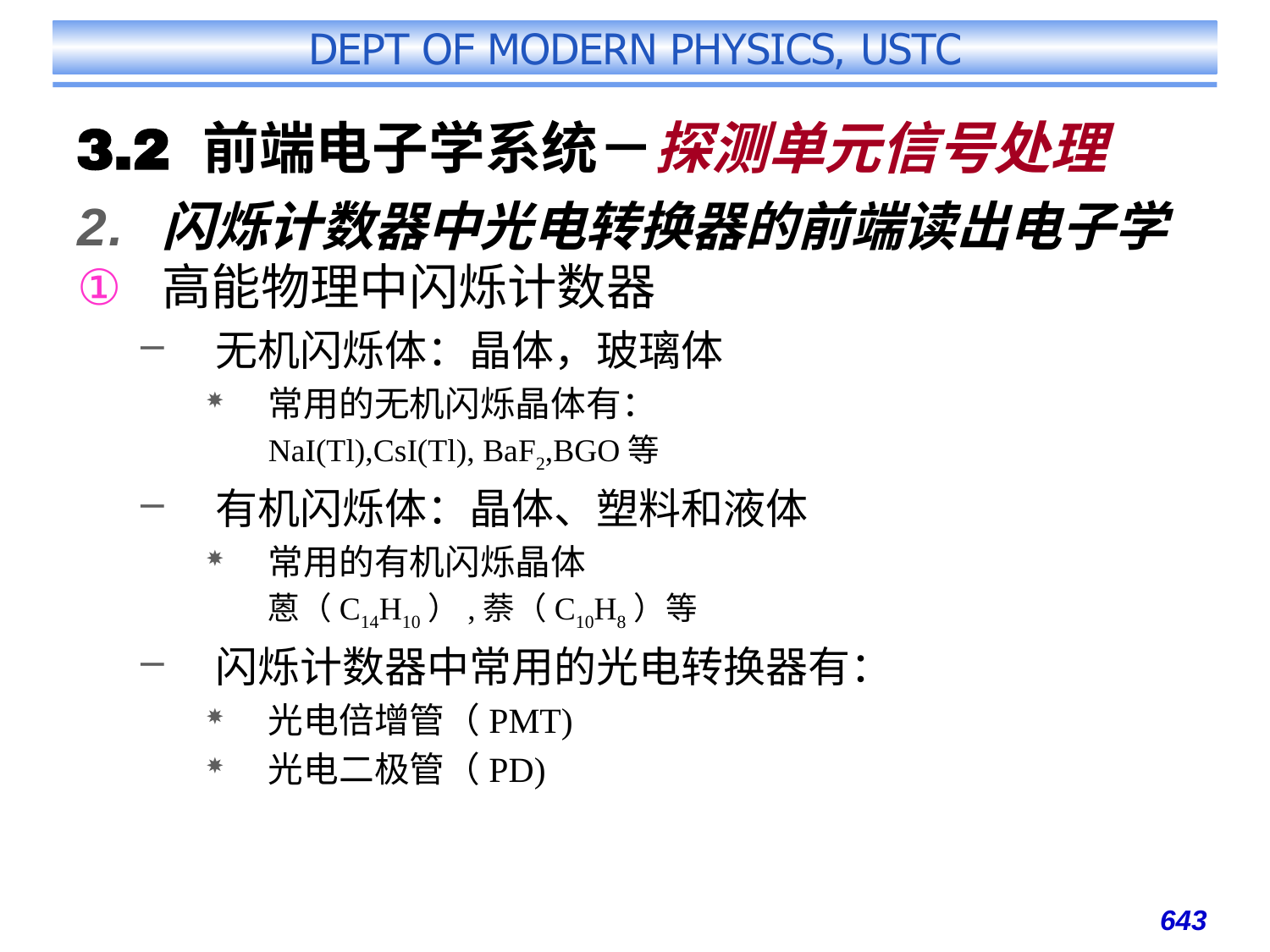

# 3.2 前端电子学系统－探测单元信号处理
闪烁计数器中光电转换器的前端读出电子学
高能物理中闪烁计数器
无机闪烁体：晶体，玻璃体
常用的无机闪烁晶体有：
NaI(Tl),CsI(Tl), BaF2,BGO等
有机闪烁体：晶体、塑料和液体
常用的有机闪烁晶体
蒽（C14H10）,萘（C10H8）等
闪烁计数器中常用的光电转换器有：
光电倍增管（PMT)
光电二极管（PD)

643